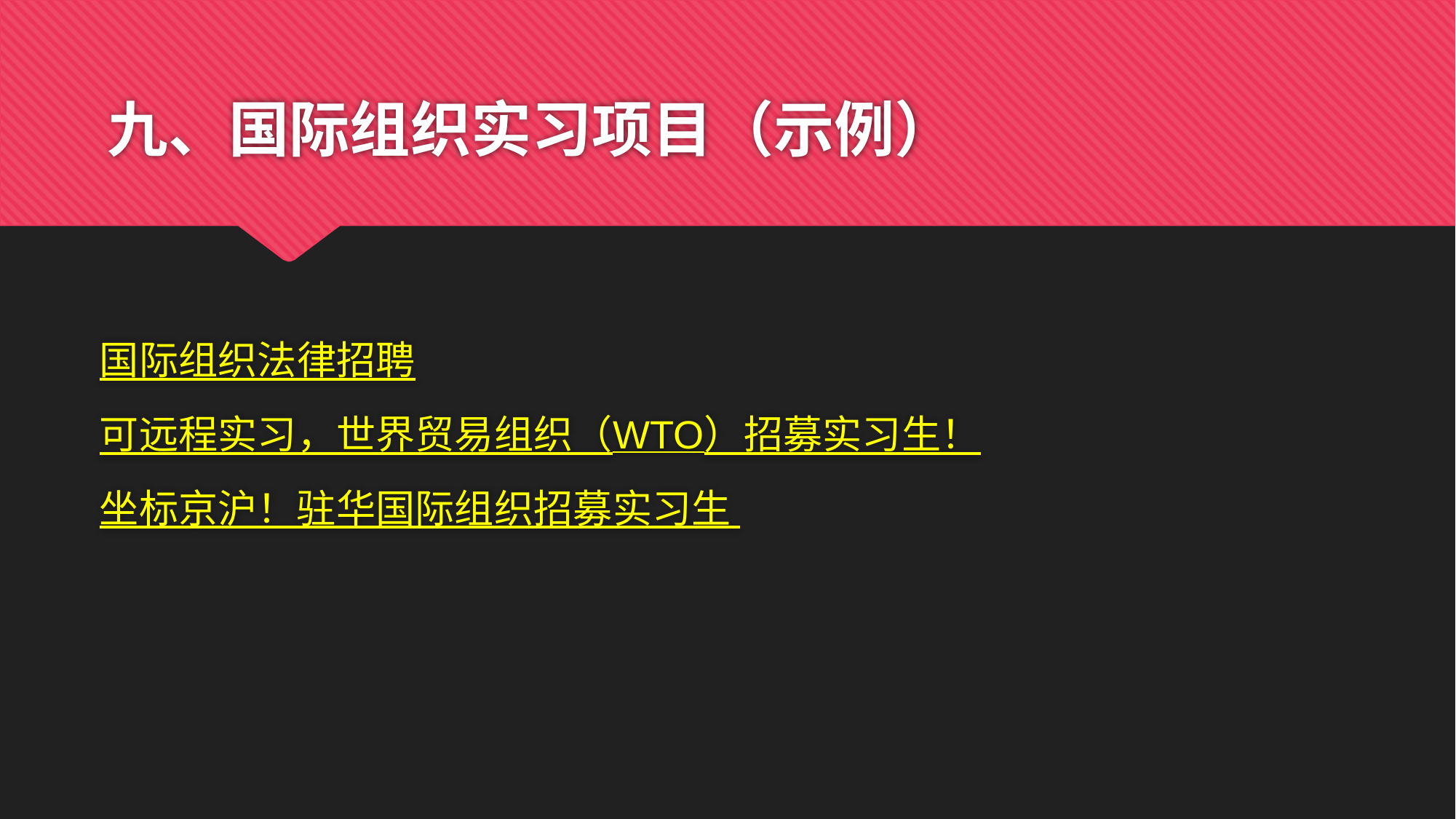

# 九、国际组织实习项目（示例）
国际组织法律招聘
可远程实习，世界贸易组织（WTO）招募实习生！
坐标京沪！驻华国际组织招募实习生